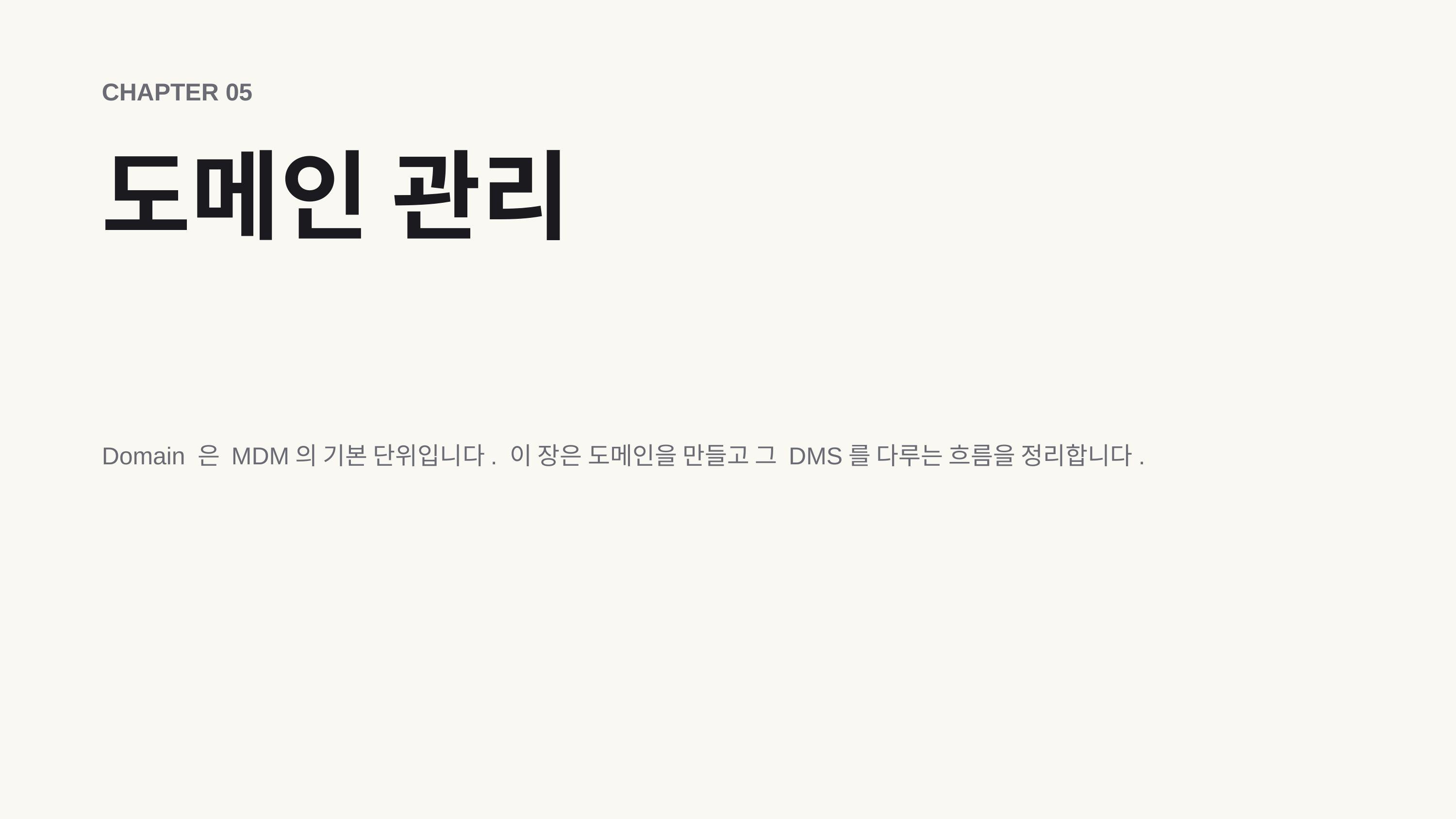

CHAPTER 05
도메인 관리
Domain 은 MDM의 기본 단위입니다. 이 장은 도메인을 만들고 그 DMS를 다루는 흐름을 정리합니다.